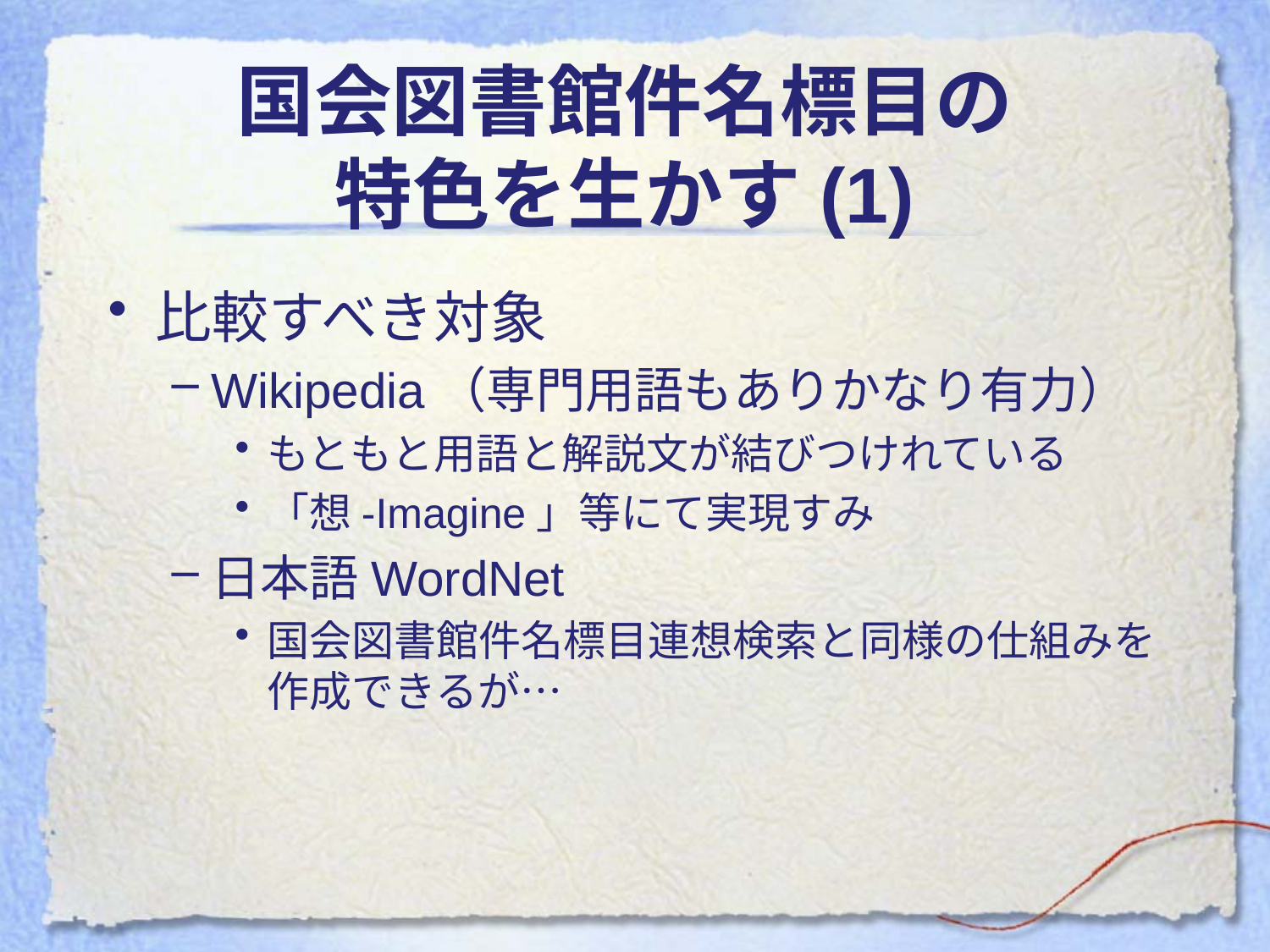

# 国会図書館件名標目の 特色を生かす(1)
比較すべき対象
Wikipedia（専門用語もありかなり有力）
もともと用語と解説文が結びつけれている
「想-Imagine」等にて実現すみ
日本語WordNet
国会図書館件名標目連想検索と同様の仕組みを作成できるが…